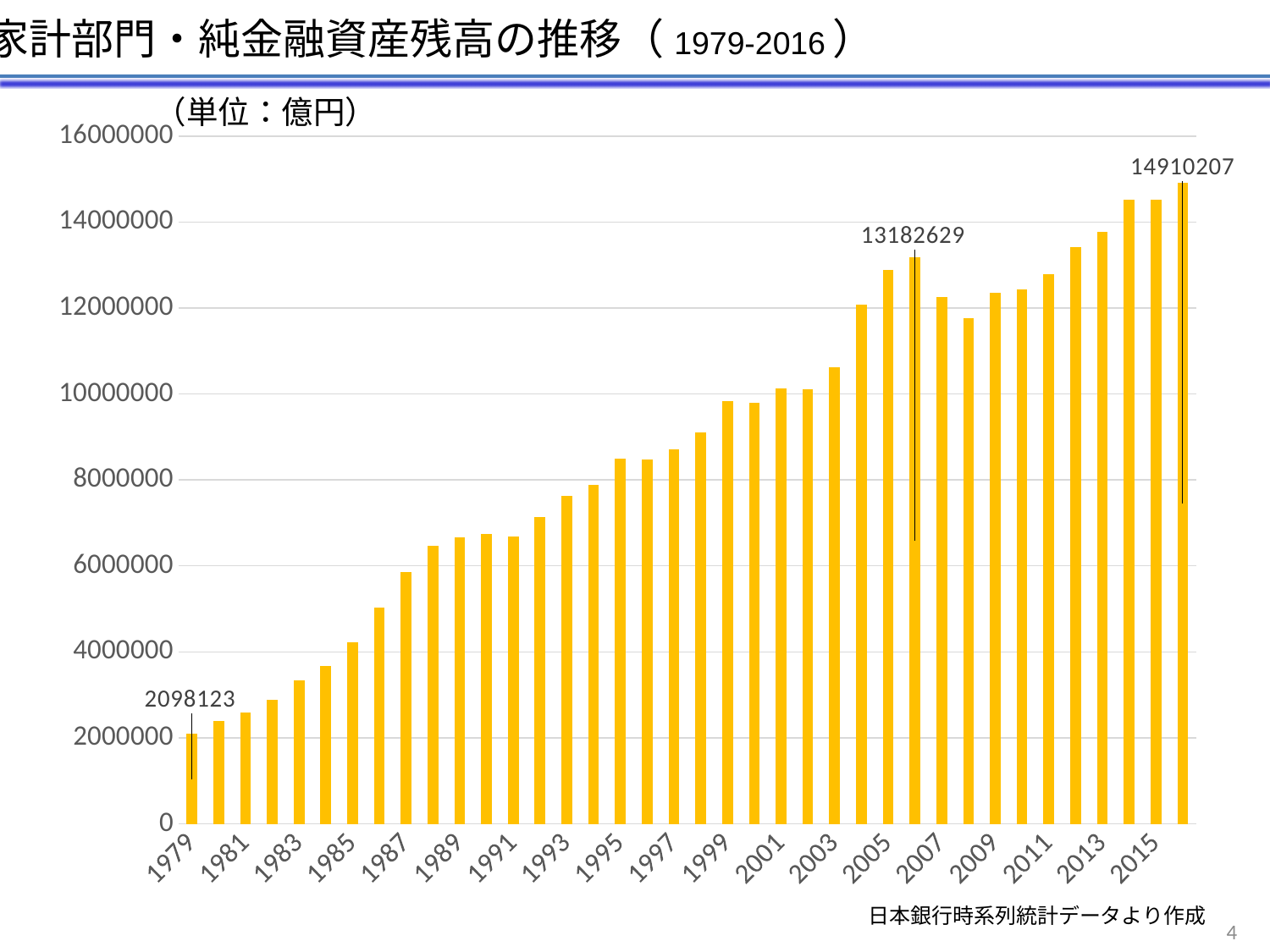

家計部門・純金融資産残高の推移（1979-2016）
（単位：億円）

### Chart

| Category | 純金融資産 |
|---|---|
| 1979 | 2098123.0 |
| 1980 | 2387823.0 |
| 1981 | 2597887.0 |
| 1982 | 2881273.0 |
| 1983 | 3345389.0 |
| 1984 | 3673497.0 |
| 1985 | 4230982.0 |
| 1986 | 5029014.0 |
| 1987 | 5853834.0 |
| 1988 | 6467224.0 |
| 1989 | 6658503.0 |
| 1990 | 6748189.0 |
| 1991 | 6688202.0 |
| 1992 | 7134351.0 |
| 1993 | 7635136.0 |
| 1994 | 7883242.0 |
| 1995 | 8487449.0 |
| 1996 | 8471333.0 |
| 1997 | 8720926.0 |
| 1998 | 9112827.0 |
| 1999 | 9835523.0 |
| 2000 | 9790758.0 |
| 2001 | 10136173.0 |
| 2002 | 10114260.0 |
| 2003 | 10621019.0 |
| 2004 | 12071163.0 |
| 2005 | 12892930.0 |
| 2006 | 13182629.0 |
| 2007 | 12262187.0 |
| 2008 | 11771502.0 |
| 2009 | 12347185.0 |
| 2010 | 12427589.0 |
| 2011 | 12782743.0 |
| 2012 | 13418595.0 |
| 2013 | 13779777.0 |
| 2014 | 14525122.0 |
| 2015 | 14512481.0 |
| 2016 | 14910207.0 |
日本銀行時系列統計データより作成
4